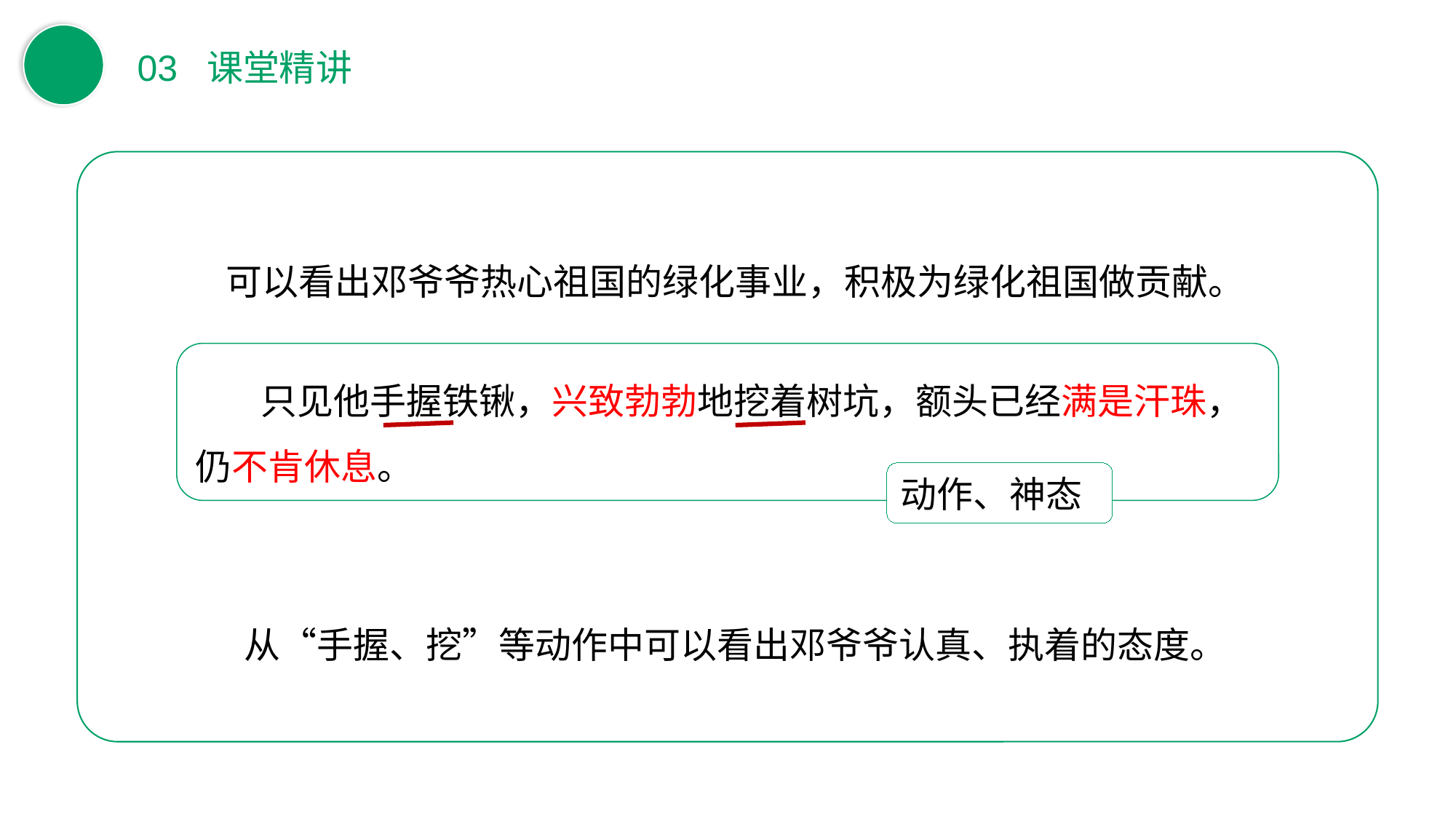

03  课堂精讲
可以看出邓爷爷热心祖国的绿化事业，积极为绿化祖国做贡献。
       只见他手握铁锹，兴致勃勃地挖着树坑，额头已经满是汗珠，仍不肯休息。
动作、神态
从“手握、挖”等动作中可以看出邓爷爷认真、执着的态度。